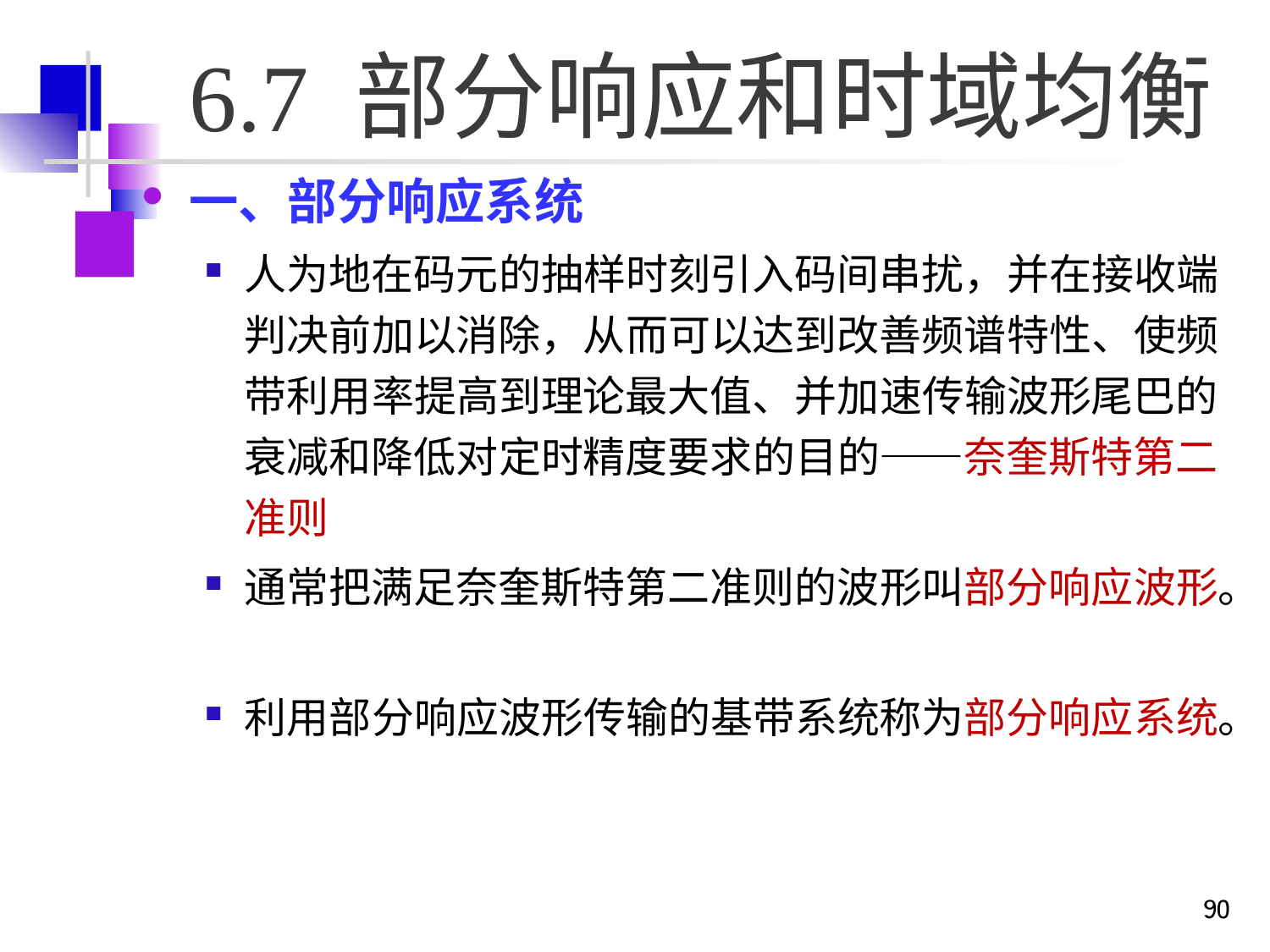

# 6.7 部分响应和时域均衡
一、部分响应系统
人为地在码元的抽样时刻引入码间串扰，并在接收端判决前加以消除，从而可以达到改善频谱特性、使频带利用率提高到理论最大值、并加速传输波形尾巴的衰减和降低对定时精度要求的目的——奈奎斯特第二准则
通常把满足奈奎斯特第二准则的波形叫部分响应波形。
利用部分响应波形传输的基带系统称为部分响应系统。
90